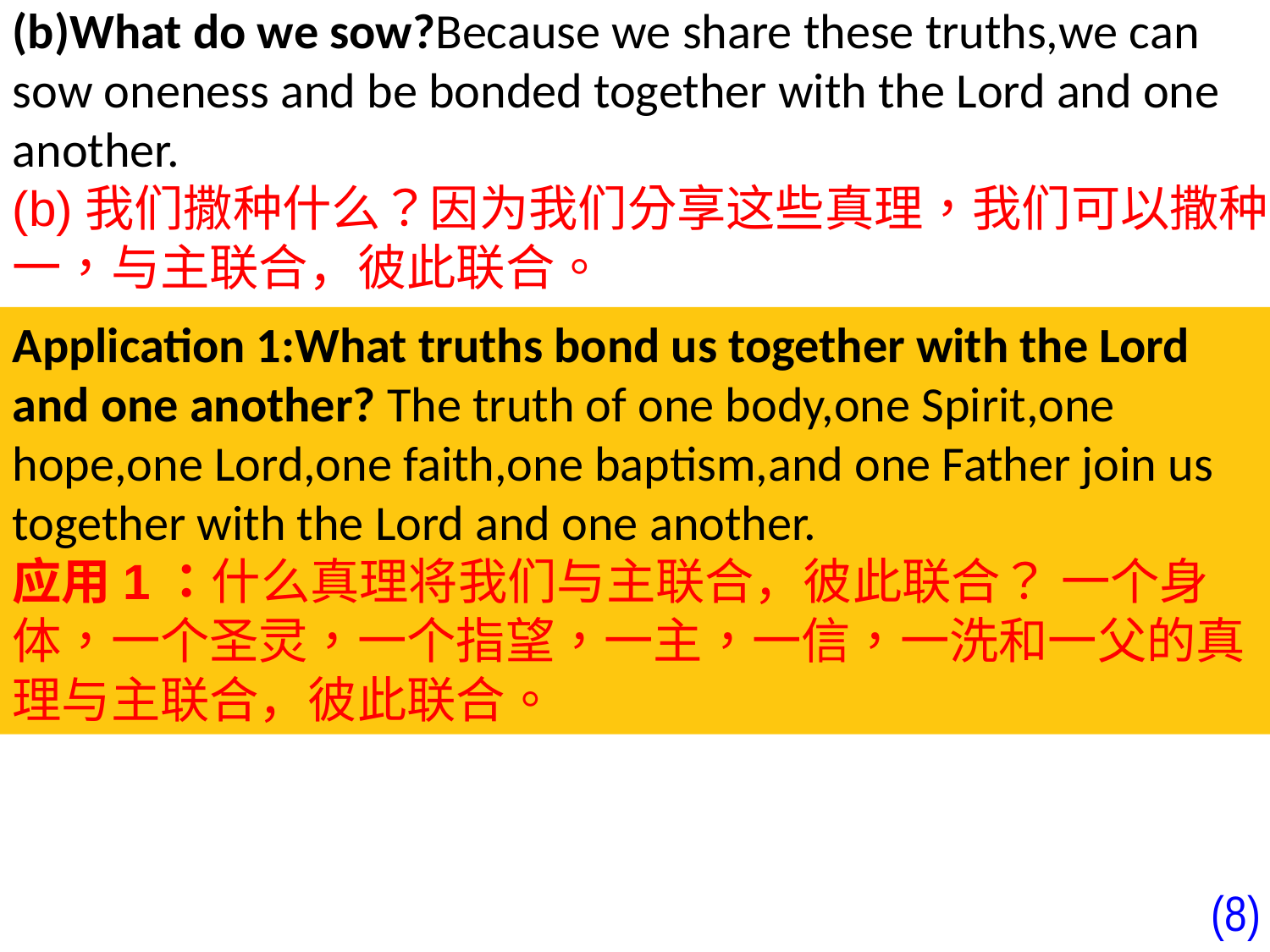

(b)What do we sow?Because we share these truths,we can sow oneness and be bonded together with the Lord and one another.
(b)我们撒种什么？因为我们分享这些真理，我们可以撒种一，与主联合，彼此联合。
Application 1:What truths bond us together with the Lord and one another? The truth of one body,one Spirit,one hope,one Lord,one faith,one baptism,and one Father join us together with the Lord and one another.
应用1：什么真理将我们与主联合，彼此联合？ 一个身体，一个圣灵，一个指望，一主，一信，一洗和一父的真理与主联合，彼此联合。
(8)